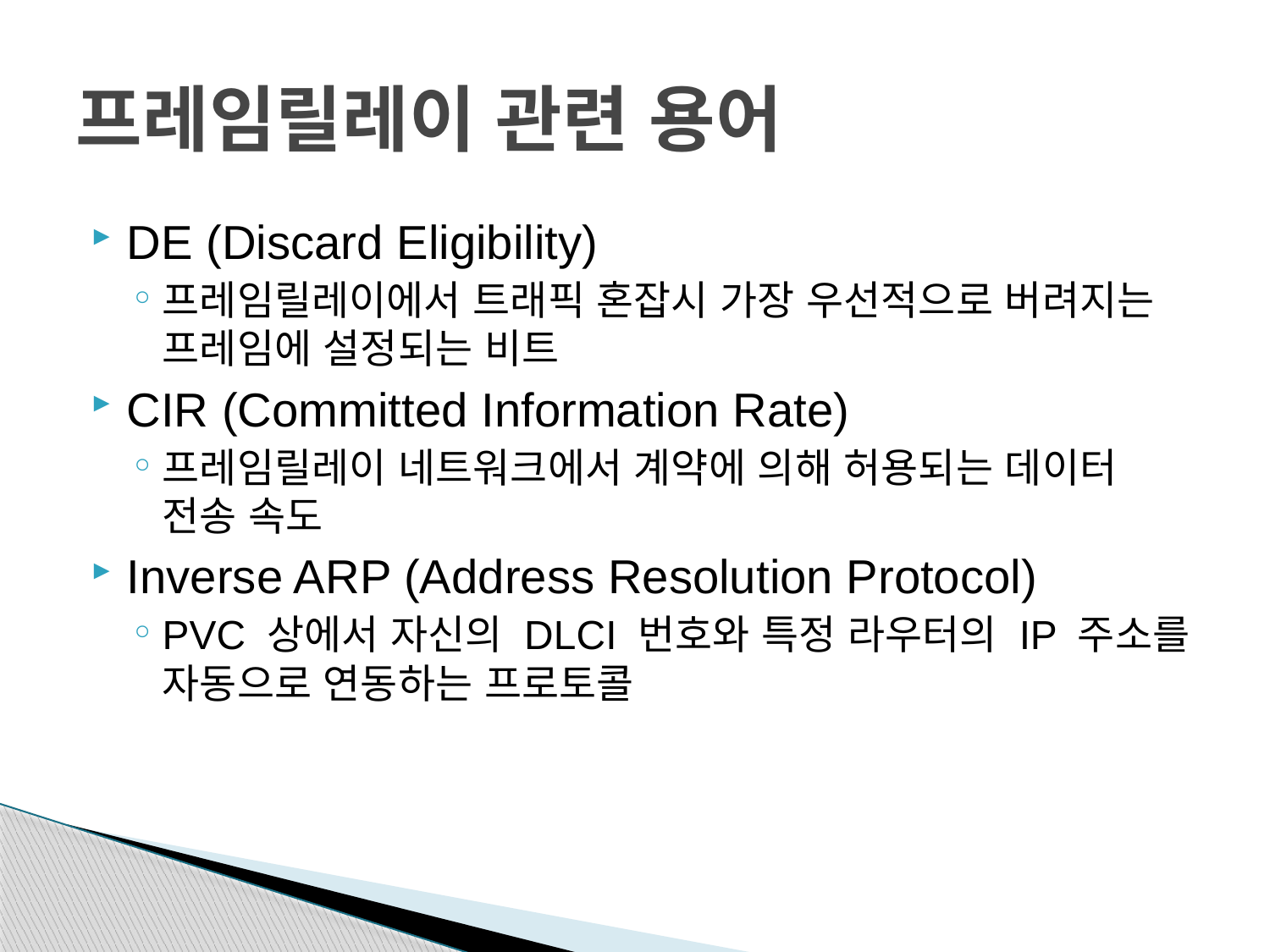

# 프레임릴레이 관련 용어
DE (Discard Eligibility)
프레임릴레이에서 트래픽 혼잡시 가장 우선적으로 버려지는 프레임에 설정되는 비트
CIR (Committed Information Rate)
프레임릴레이 네트워크에서 계약에 의해 허용되는 데이터 전송 속도
Inverse ARP (Address Resolution Protocol)
PVC 상에서 자신의 DLCI 번호와 특정 라우터의 IP 주소를 자동으로 연동하는 프로토콜